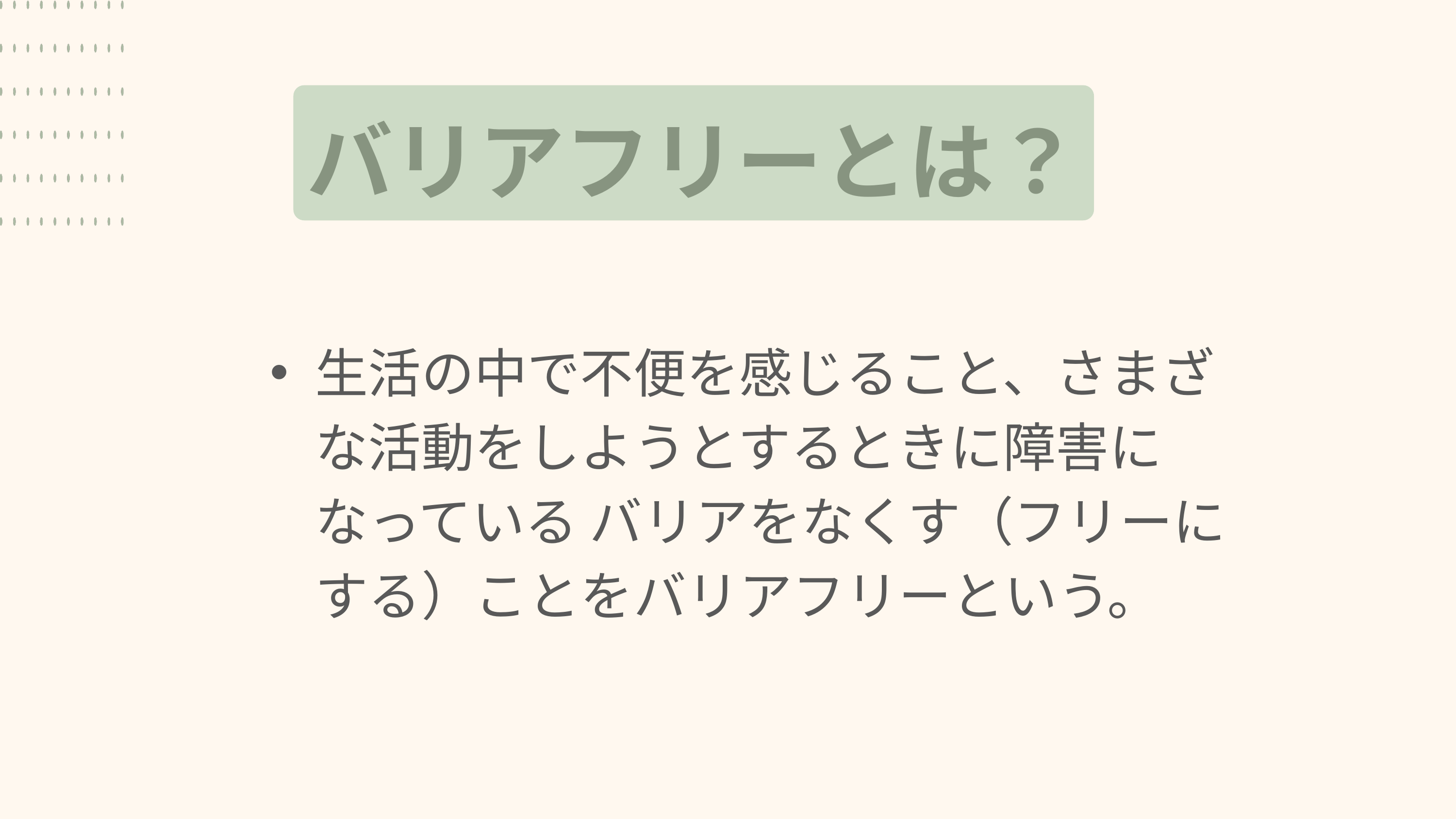

バリアフリーとは？
生活の中で不便を感じること、さまざな活動をしようとするときに障害になっている バリアをなくす（フリーにする）ことをバリアフリーという。